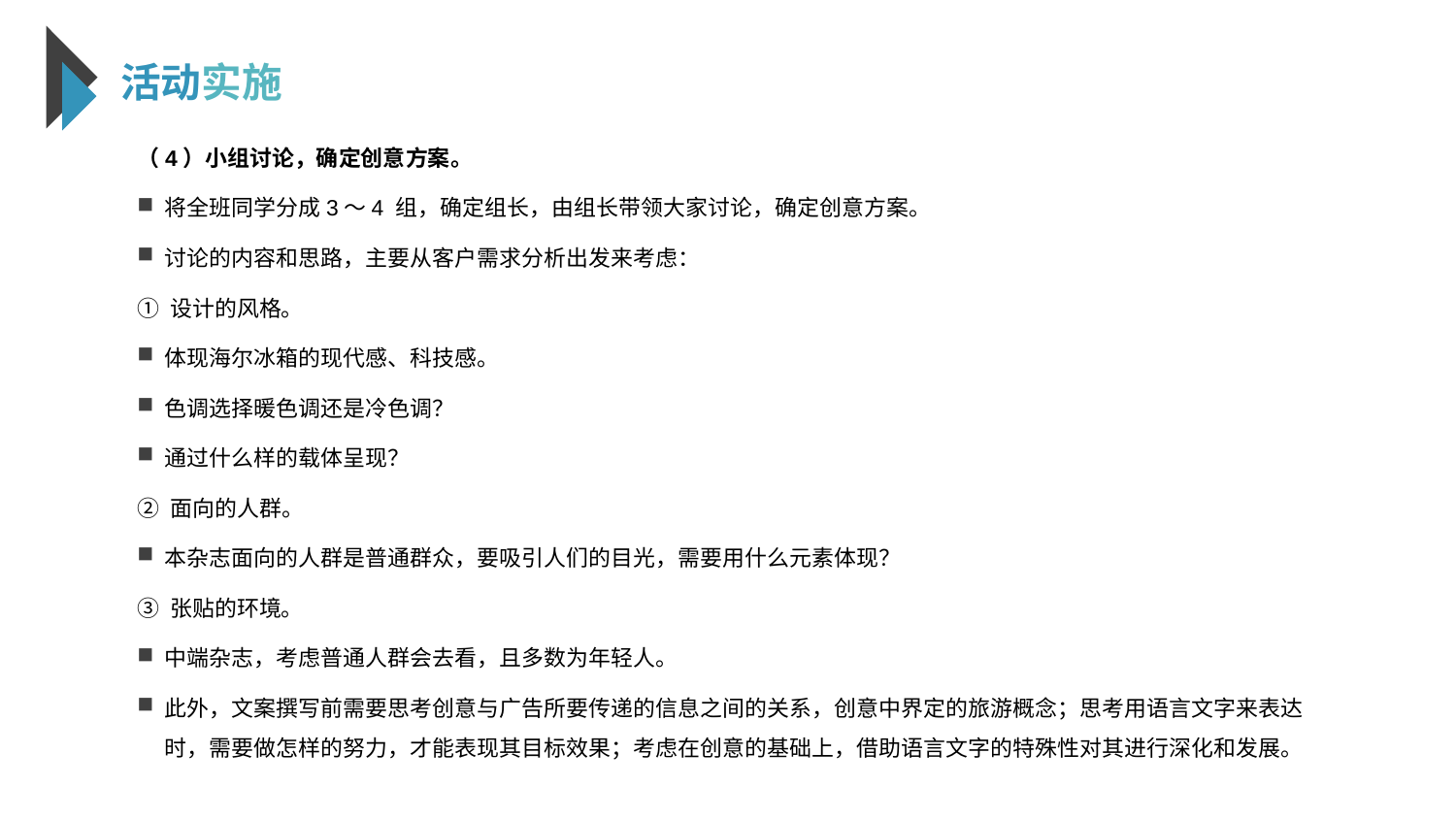

活动实施

（4）小组讨论，确定创意方案。
将全班同学分成3～4 组，确定组长，由组长带领大家讨论，确定创意方案。
讨论的内容和思路，主要从客户需求分析出发来考虑：
① 设计的风格。
体现海尔冰箱的现代感、科技感。
色调选择暖色调还是冷色调？
通过什么样的载体呈现？
② 面向的人群。
本杂志面向的人群是普通群众，要吸引人们的目光，需要用什么元素体现？
③ 张贴的环境。
中端杂志，考虑普通人群会去看，且多数为年轻人。
此外，文案撰写前需要思考创意与广告所要传递的信息之间的关系，创意中界定的旅游概念；思考用语言文字来表达时，需要做怎样的努力，才能表现其目标效果；考虑在创意的基础上，借助语言文字的特殊性对其进行深化和发展。